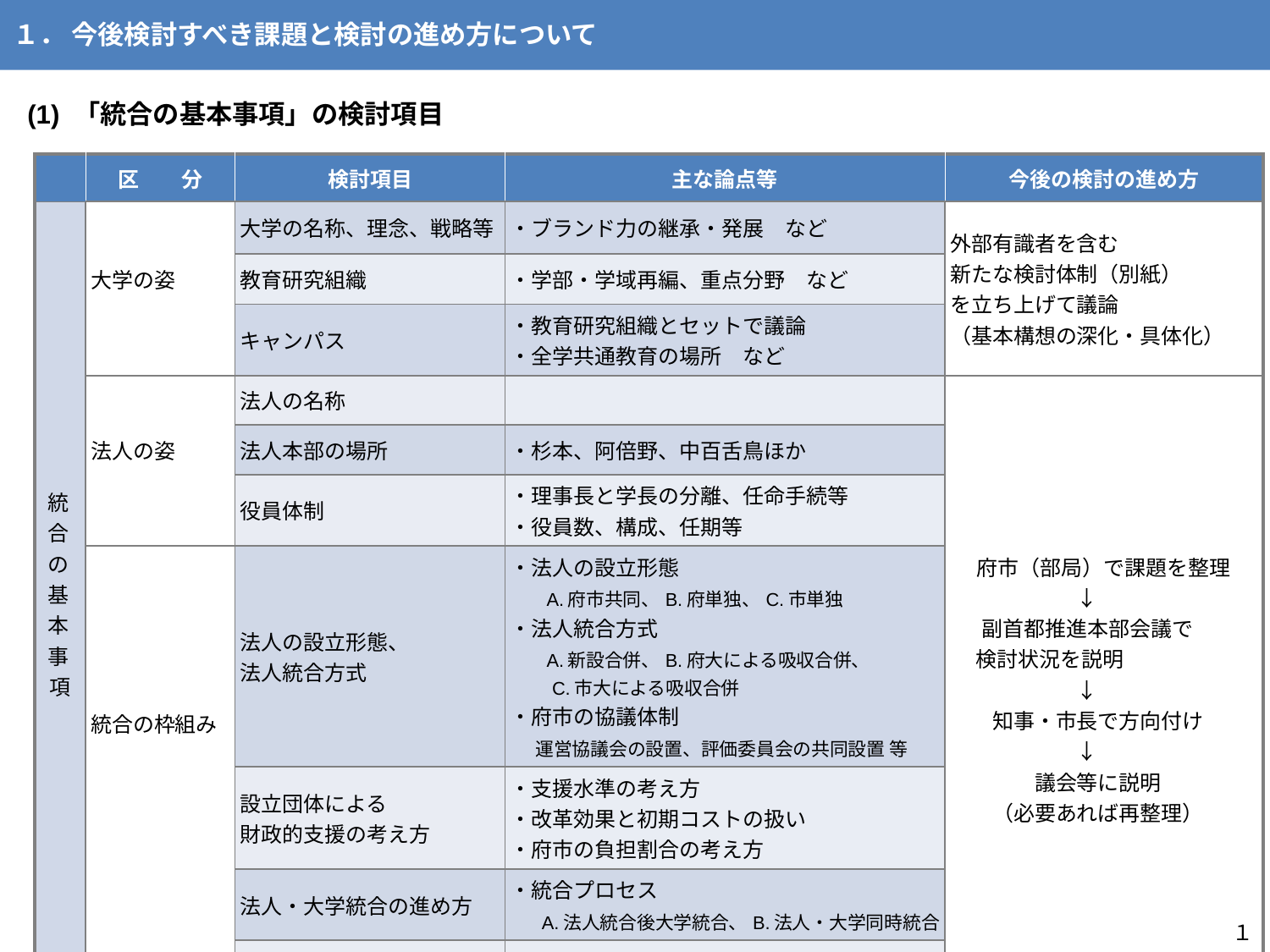

# １． 今後検討すべき課題と検討の進め方について
(1) 「統合の基本事項」の検討項目
|  | 区　　分 | 検討項目 | 主な論点等 | 今後の検討の進め方 |
| --- | --- | --- | --- | --- |
| 統合の基本事項 |  | 大学の名称、理念、戦略等 | ・ブランド力の継承・発展　など | 外部有識者を含む 新たな検討体制（別紙） を立ち上げて議論 （基本構想の深化・具体化） |
|  | 大学の姿 | 教育研究組織 | ・学部・学域再編、重点分野　など |  |
|  |  | キャンパス | ・教育研究組織とセットで議論 ・全学共通教育の場所　など |  |
|  |  | 法人の名称 |  |  |
|  | 法人の姿 | 法人本部の場所 | ・杉本、阿倍野、中百舌鳥ほか |  |
|  |  | 役員体制 | ・理事長と学長の分離、任命手続等 ・役員数、構成、任期等 |  |
|  | 統合の枠組み | 法人の設立形態、 法人統合方式 | ・法人の設立形態 　 A.府市共同、B.府単独、C.市単独 ・法人統合方式 　 A.新設合併、B.府大による吸収合併、 　　C.市大による吸収合併 ・府市の協議体制 　 運営協議会の設置、評価委員会の共同設置 等 | 府市（部局）で課題を整理 　　　　　　↓ 　副首都推進本部会議で 　 検討状況を説明 　　　　　　↓ 　　知事・市長で方向付け 　　　　　　↓ 　　　　議会等に説明 　　（必要あれば再整理） |
|  |  | 設立団体による 財政的支援の考え方 | ・支援水準の考え方 ・改革効果と初期コストの扱い ・府市の負担割合の考え方 |  |
|  |  | 法人・大学統合の進め方 | ・統合プロセス 　 A.法人統合後大学統合、B.法人・大学同時統合 |  |
|  |  | 統合スケジュール | ・統合目標年度、工程表 |  |
１